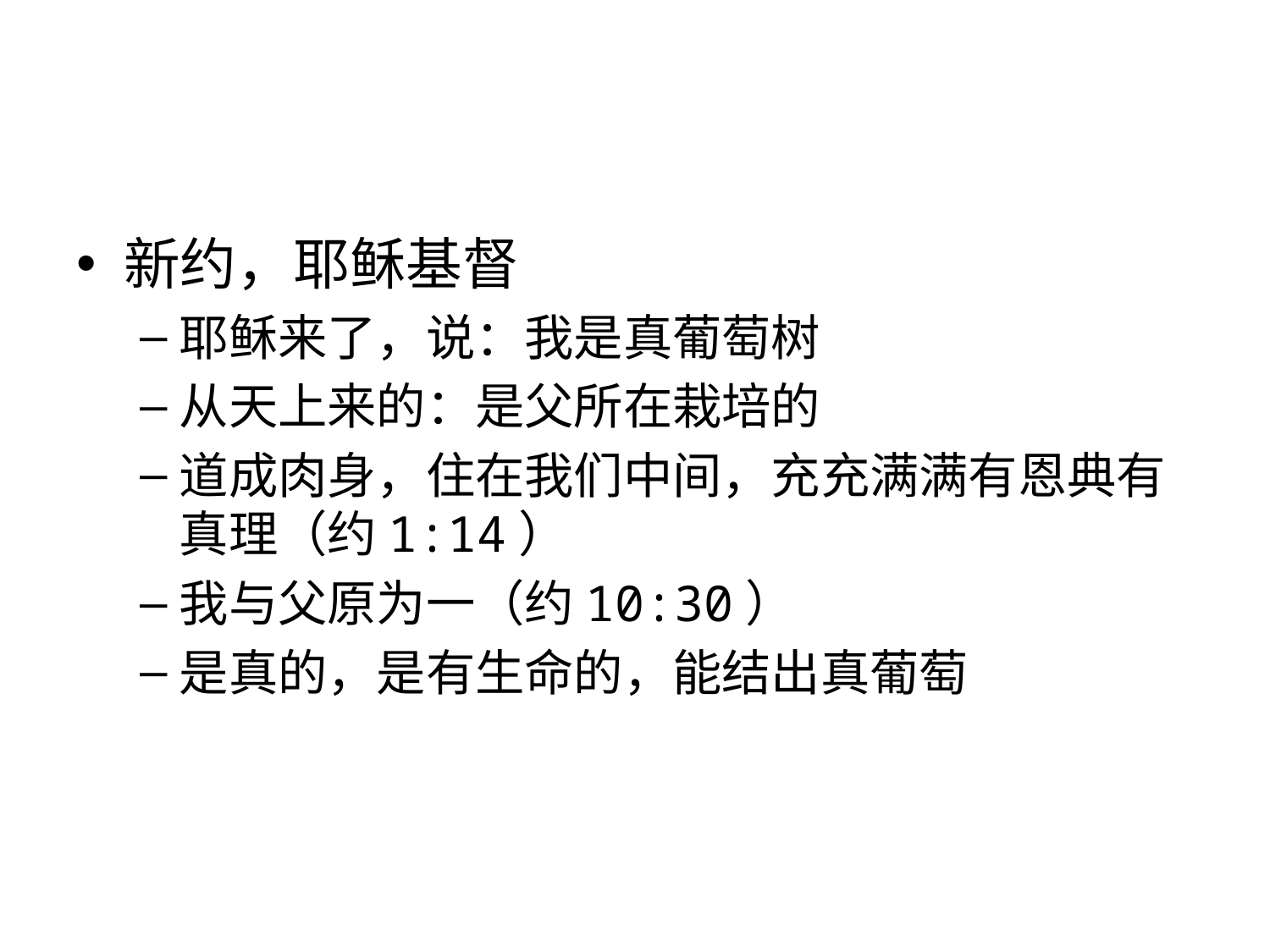

#
新约，耶稣基督
耶稣来了，说：我是真葡萄树
从天上来的：是父所在栽培的
道成肉身，住在我们中间，充充满满有恩典有真理（约1:14）
我与父原为一（约10:30）
是真的，是有生命的，能结出真葡萄